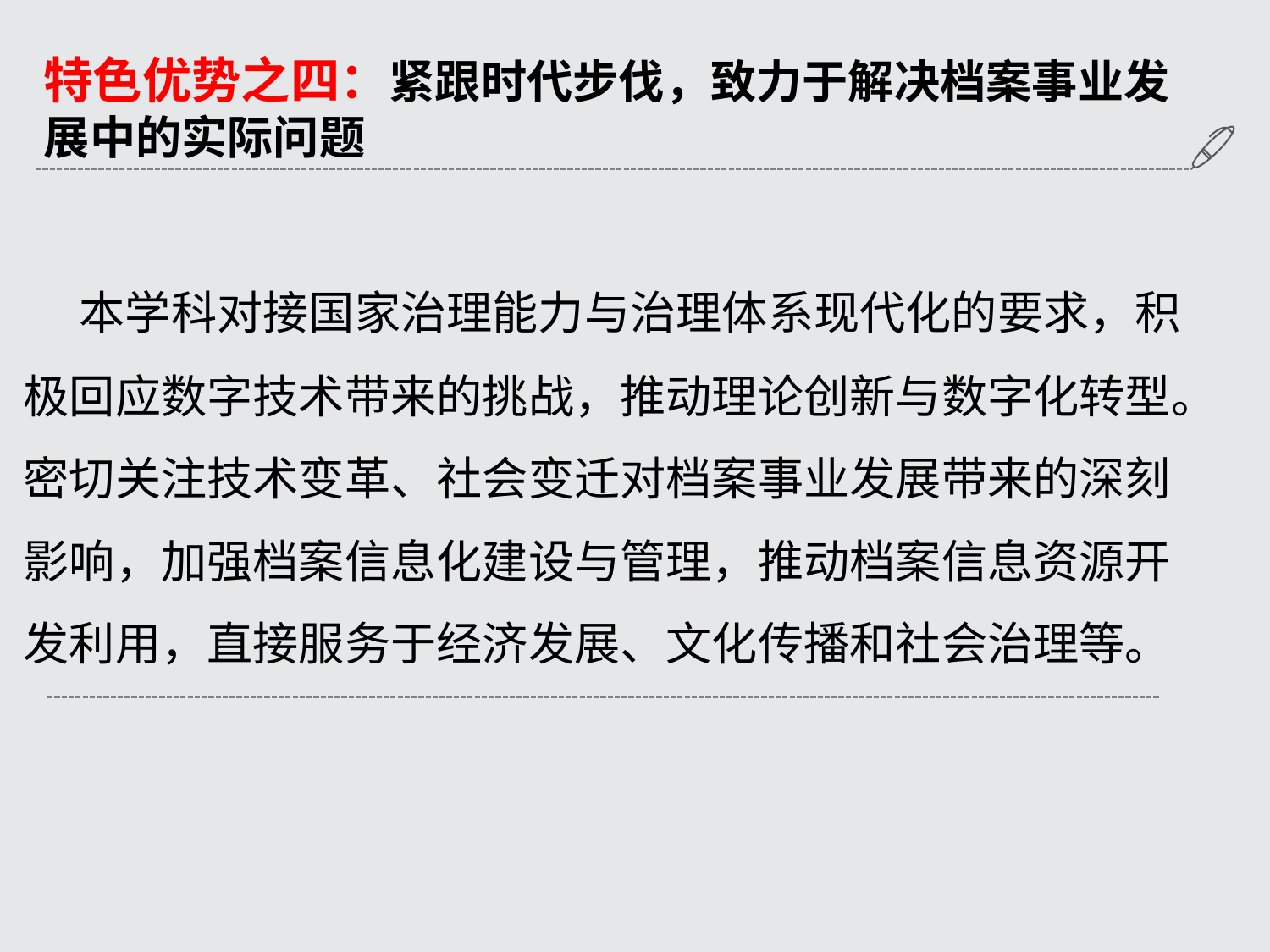

特色优势之四：紧跟时代步伐，致力于解决档案事业发展中的实际问题

    本学科对接国家治理能力与治理体系现代化的要求，积极回应数字技术带来的挑战，推动理论创新与数字化转型。密切关注技术变革、社会变迁对档案事业发展带来的深刻影响，加强档案信息化建设与管理，推动档案信息资源开发利用，直接服务于经济发展、文化传播和社会治理等。